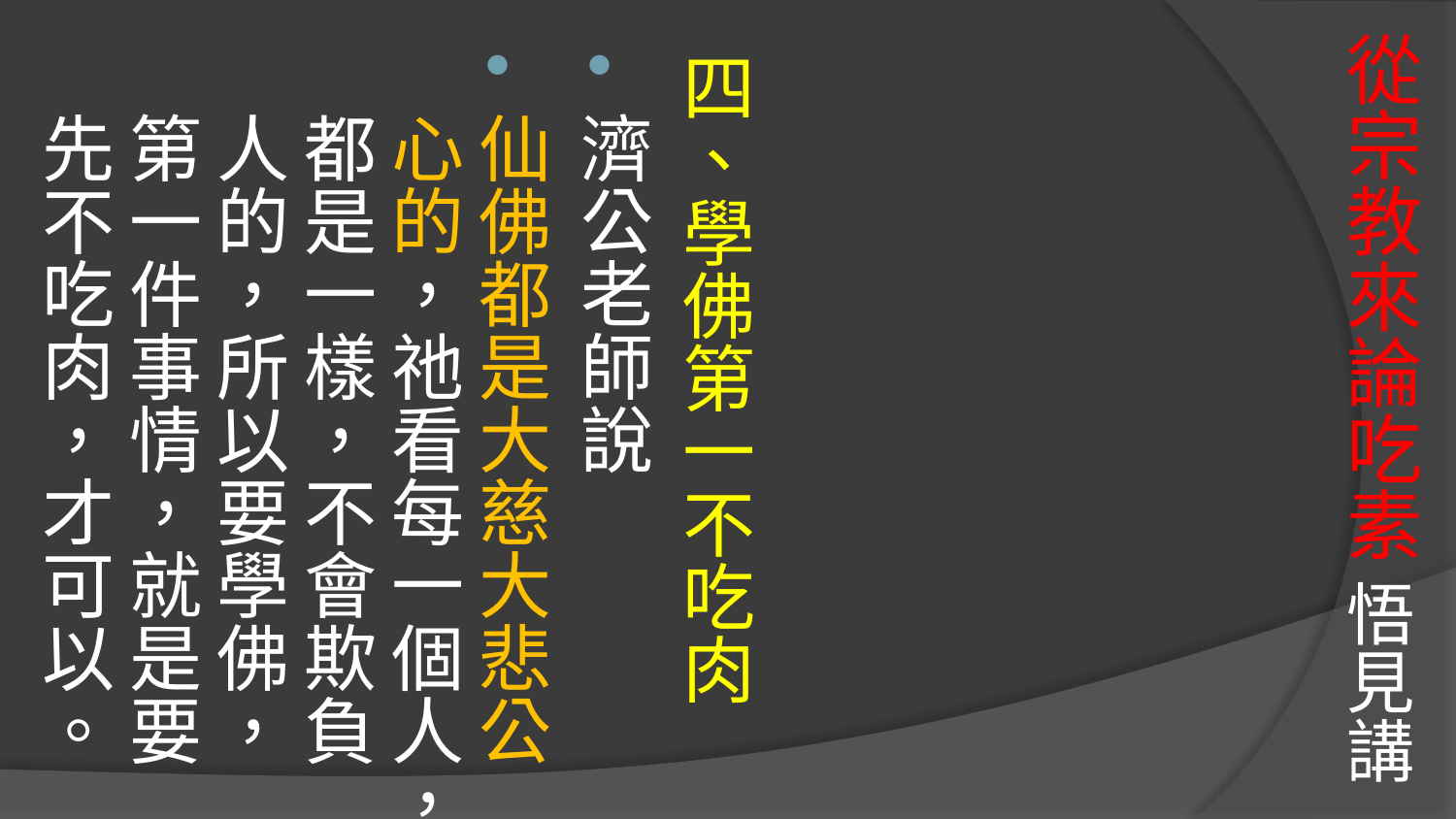

# 從宗教來論吃素 悟見講
四、學佛第一不吃肉
濟公老師說
仙佛都是大慈大悲公心的，祂看每一個人，都是一樣，不會欺負人的，所以要學佛，第一件事情，就是要先不吃肉，才可以。